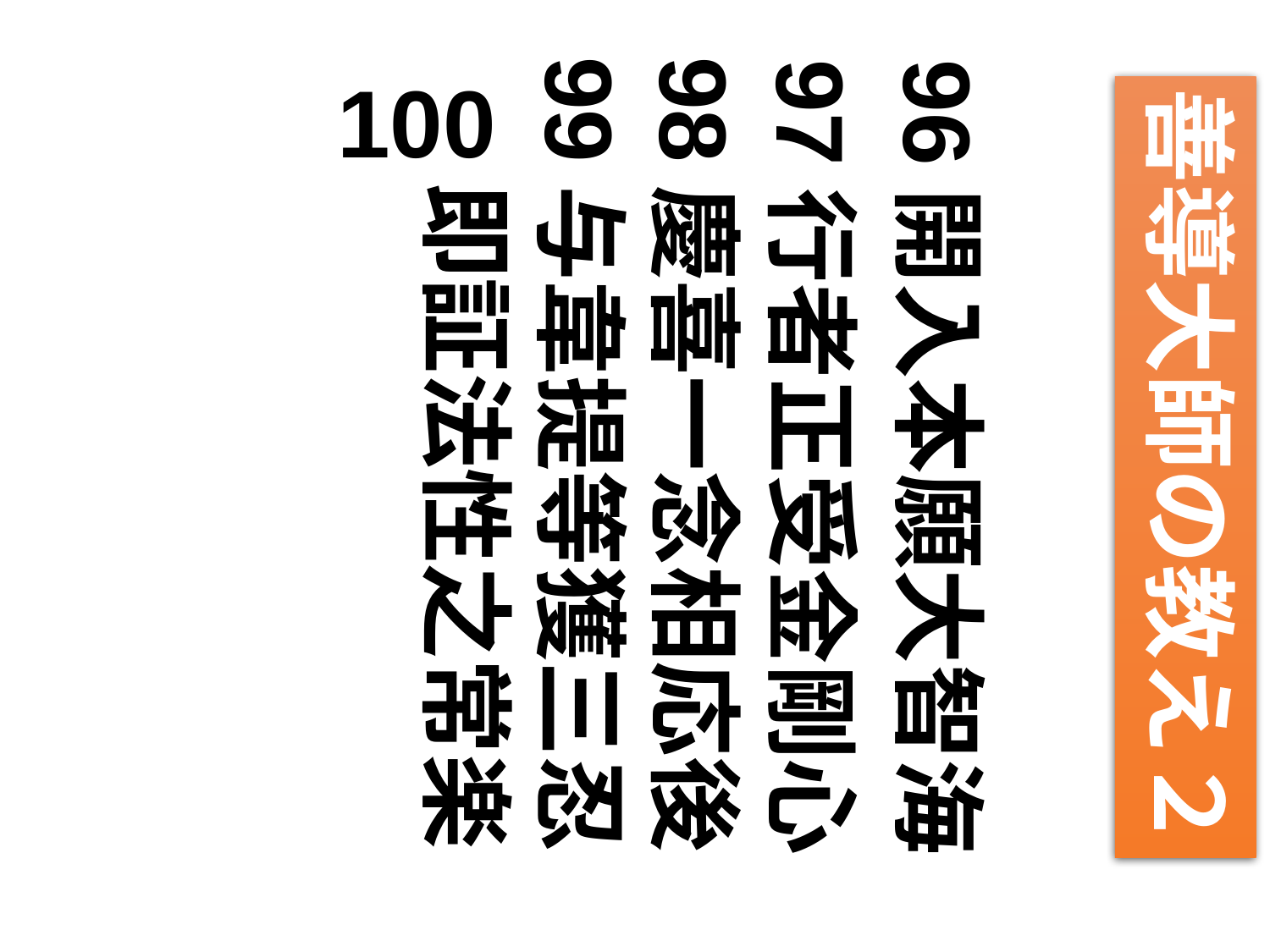

96開入本願大智海
 97行者正受金剛心
 98慶喜一念相応後
 99与韋提等獲三忍
      即証法性之常楽

100
善導大師の教え２